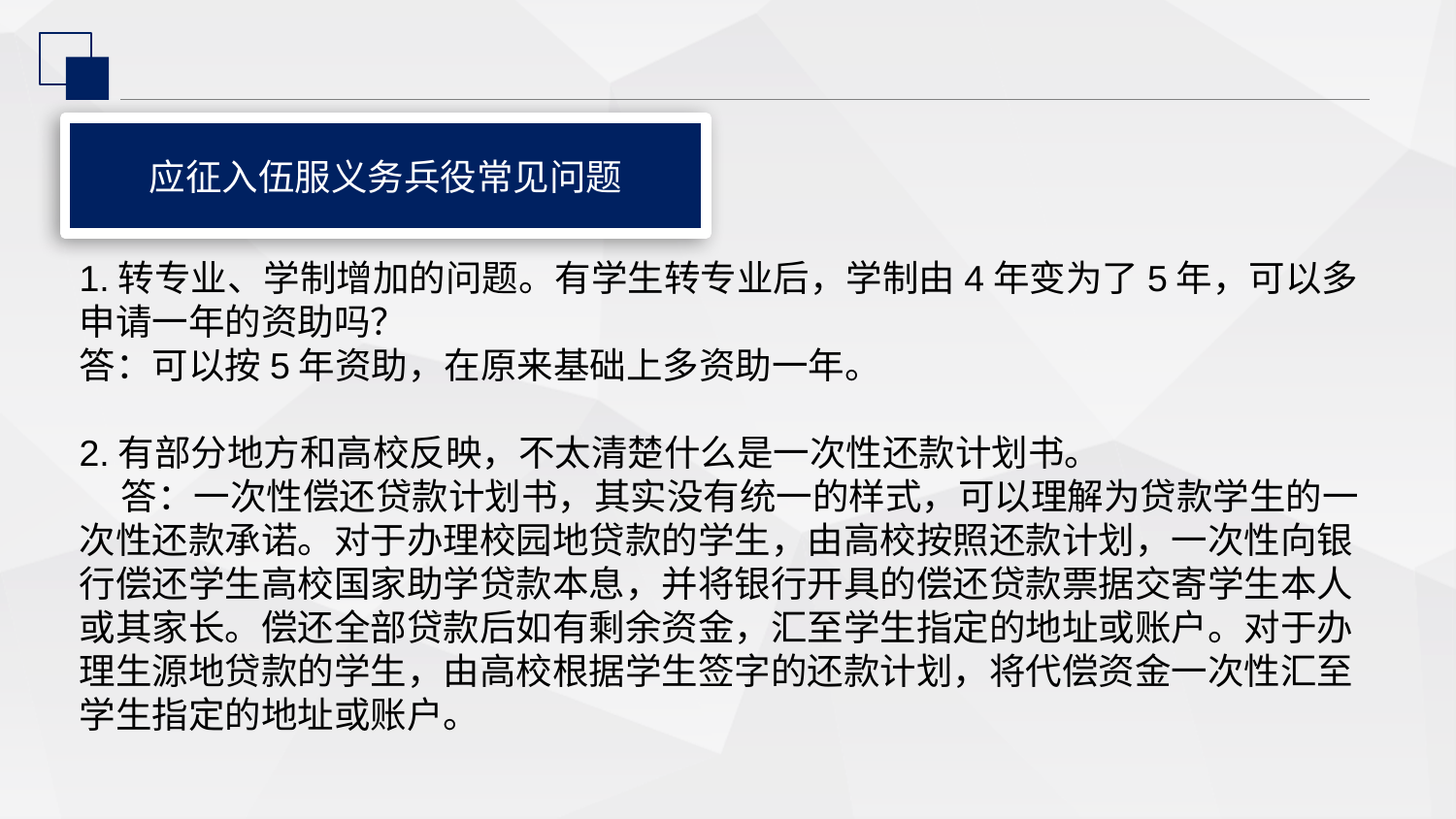

应征入伍服义务兵役常见问题
1.转专业、学制增加的问题。有学生转专业后，学制由4年变为了5年，可以多申请一年的资助吗？
答：可以按5年资助，在原来基础上多资助一年。

2.有部分地方和高校反映，不太清楚什么是一次性还款计划书。
    答：一次性偿还贷款计划书，其实没有统一的样式，可以理解为贷款学生的一次性还款承诺。对于办理校园地贷款的学生，由高校按照还款计划，一次性向银行偿还学生高校国家助学贷款本息，并将银行开具的偿还贷款票据交寄学生本人或其家长。偿还全部贷款后如有剩余资金，汇至学生指定的地址或账户。对于办理生源地贷款的学生，由高校根据学生签字的还款计划，将代偿资金一次性汇至学生指定的地址或账户。